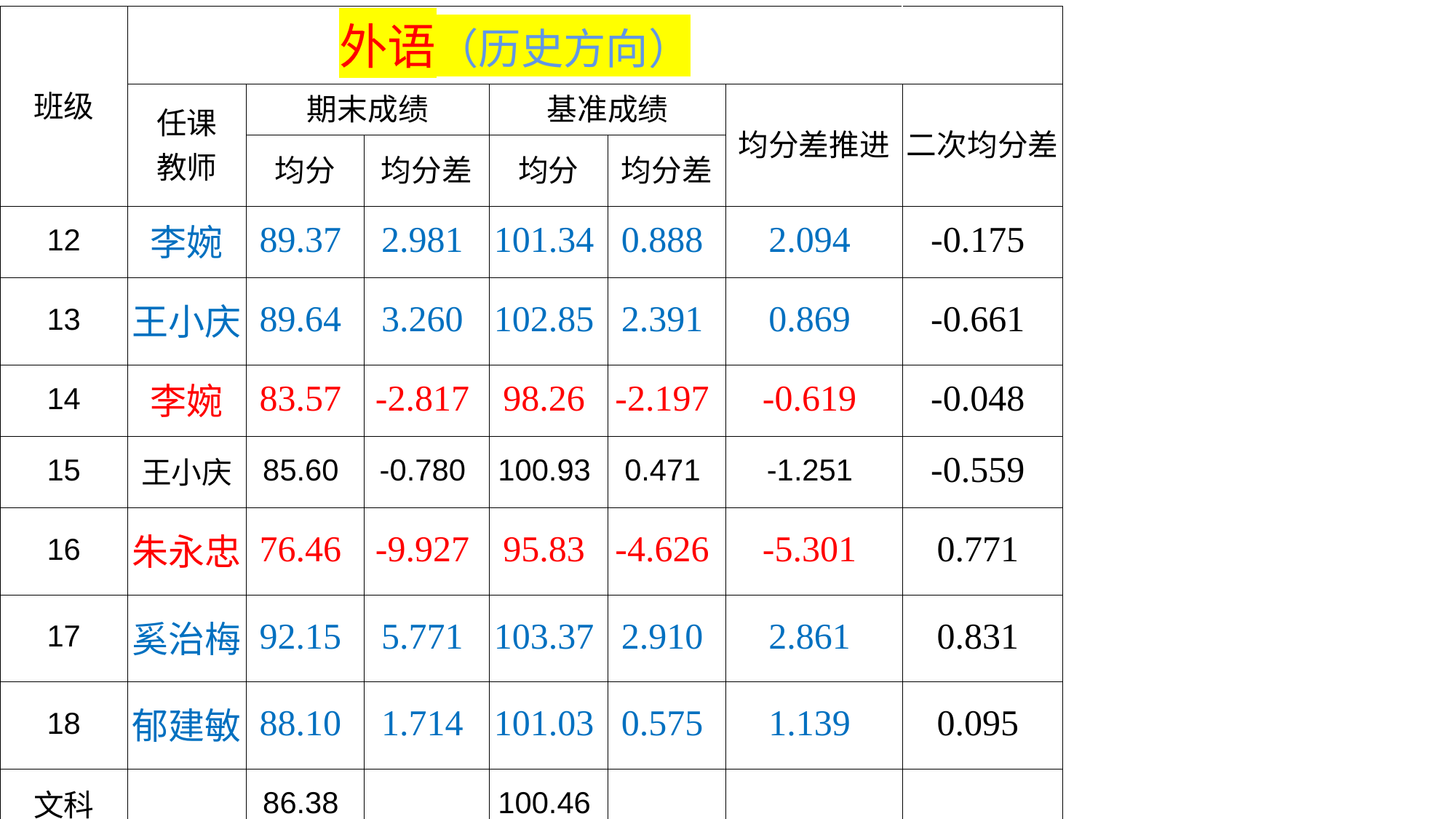

| 班级 | 外语（历史方向） |  |  |  |  |  |  |
| --- | --- | --- | --- | --- | --- | --- | --- |
|  | 任课 教师 | 期末成绩 |  | 基准成绩 |  | 均分差推进 | 二次均分差 |
|  |  | 均分 | 均分差 | 均分 | 均分差 |  |  |
| 12 | 李婉 | 89.37 | 2.981 | 101.34 | 0.888 | 2.094 | -0.175 |
| 13 | 王小庆 | 89.64 | 3.260 | 102.85 | 2.391 | 0.869 | -0.661 |
| 14 | 李婉 | 83.57 | -2.817 | 98.26 | -2.197 | -0.619 | -0.048 |
| 15 | 王小庆 | 85.60 | -0.780 | 100.93 | 0.471 | -1.251 | -0.559 |
| 16 | 朱永忠 | 76.46 | -9.927 | 95.83 | -4.626 | -5.301 | 0.771 |
| 17 | 奚治梅 | 92.15 | 5.771 | 103.37 | 2.910 | 2.861 | 0.831 |
| 18 | 郁建敏 | 88.10 | 1.714 | 101.03 | 0.575 | 1.139 | 0.095 |
| 文科 |  | 86.38 |  | 100.46 |  |  |  |